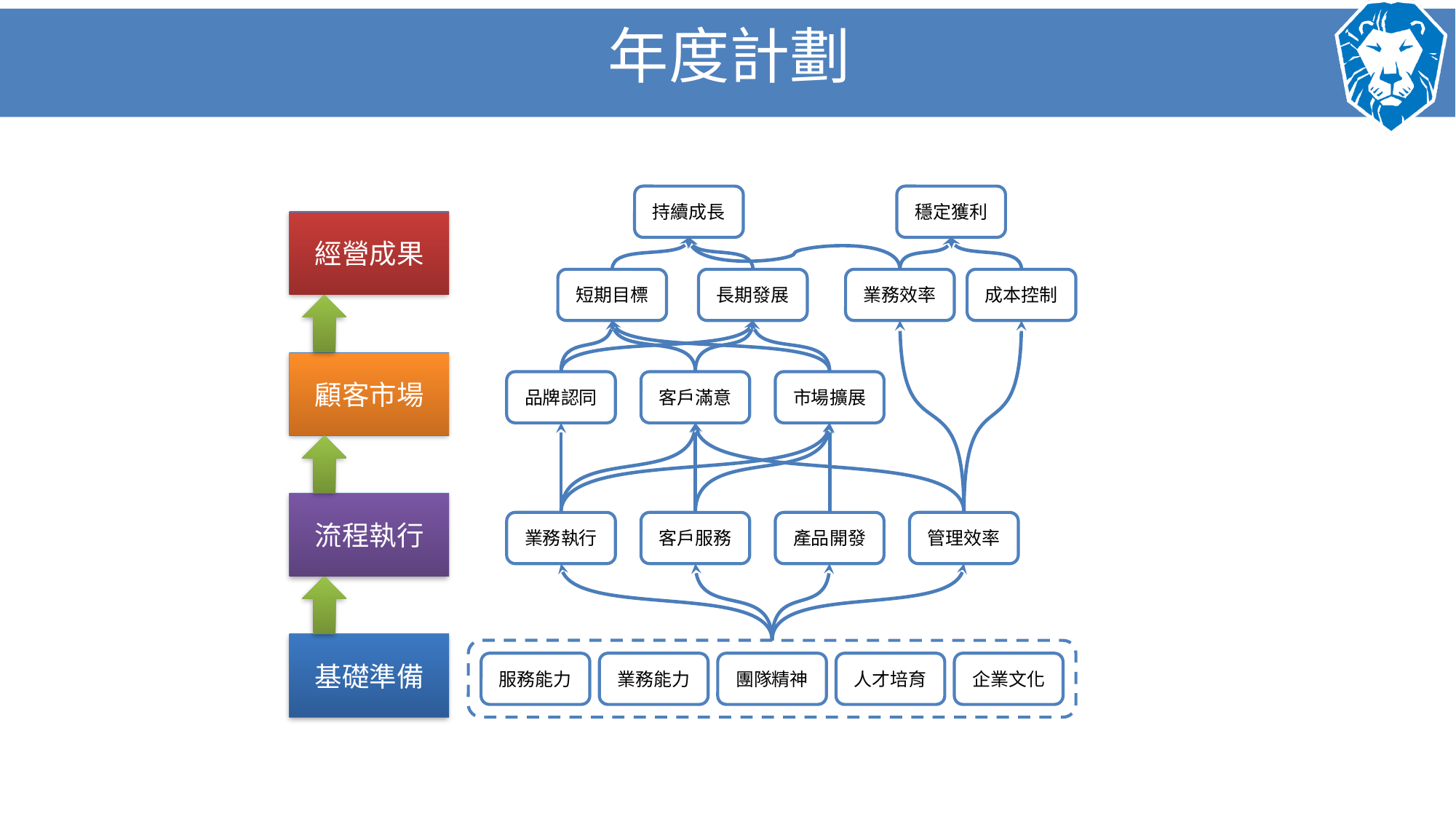

# 年度計劃
持續成長
穩定獲利
經營成果
短期目標
長期發展
業務效率
成本控制

顧客市場
品牌認同
客戶滿意
市場擴展

流程執行
業務執行
客戶服務
產品開發
管理效率

基礎準備

服務能力
業務能力
團隊精神
人才培育
企業文化